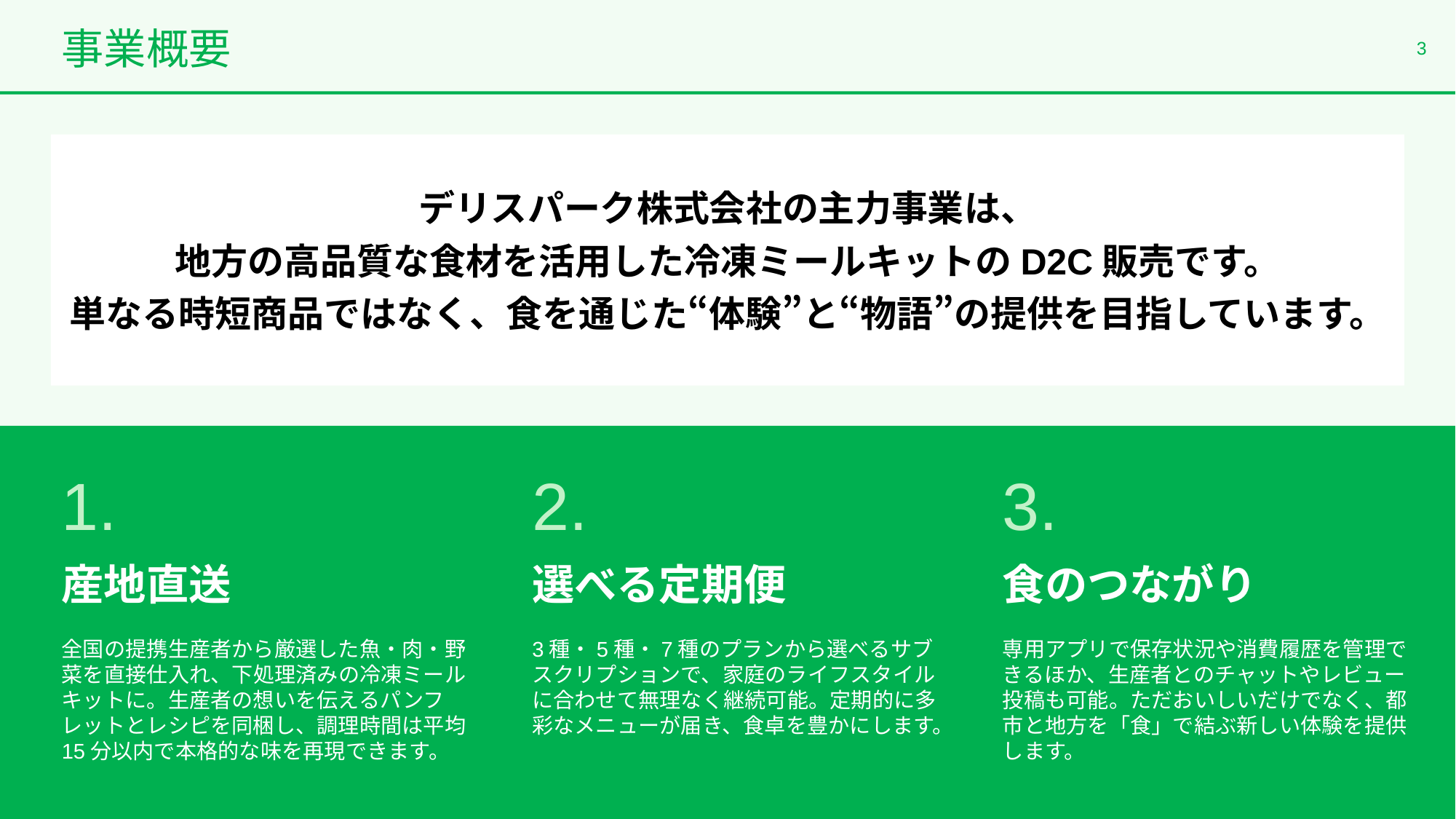

事業概要
3

デリスパーク株式会社の主力事業は、
地方の高品質な食材を活用した冷凍ミールキットのD2C販売です。
単なる時短商品ではなく、食を通じた“体験”と“物語”の提供を目指しています。

1.

産地直送
全国の提携生産者から厳選した魚・肉・野菜を直接仕入れ、下処理済みの冷凍ミールキットに。生産者の想いを伝えるパンフレットとレシピを同梱し、調理時間は平均15分以内で本格的な味を再現できます。
2.

選べる定期便
3種・5種・7種のプランから選べるサブスクリプションで、家庭のライフスタイルに合わせて無理なく継続可能。定期的に多彩なメニューが届き、食卓を豊かにします。
3.

食のつながり
専用アプリで保存状況や消費履歴を管理できるほか、生産者とのチャットやレビュー投稿も可能。ただおいしいだけでなく、都市と地方を「食」で結ぶ新しい体験を提供します。